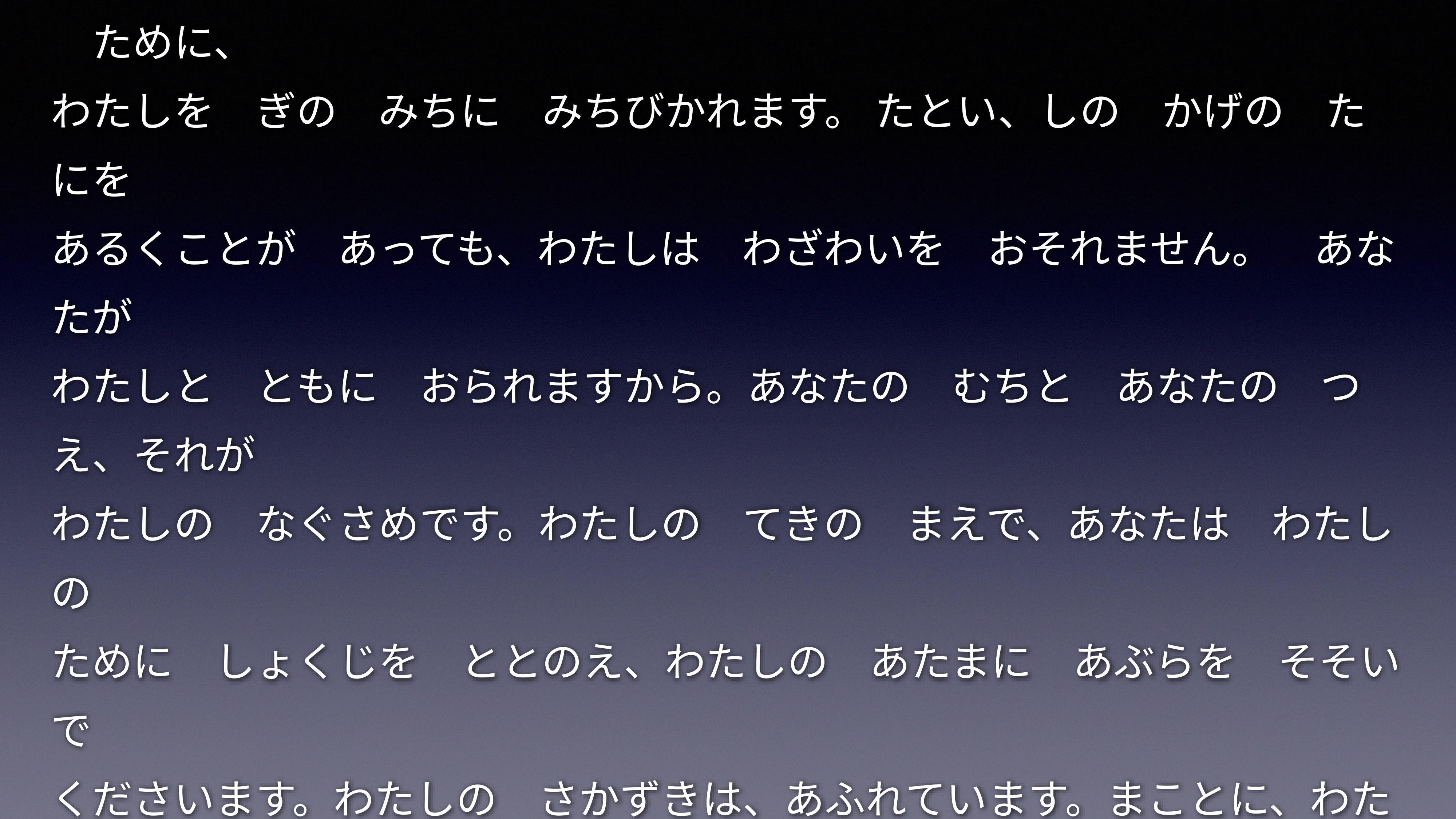

しゅは　わたしの　ひつじかい。わたしは、とぼしいことが　ありません。
しゅは　わたしを　みどりの　まきばに　ふさせ、いこいの　みずの　ほとりに
ともなわれます。しゅは　わたしの　たましいを　いきかえらせ、みなの　ために、
わたしを　ぎの　みちに　みちびかれます。 たとい、しの　かげの　たにを
あるくことが　あっても、わたしは　わざわいを　おそれません。　あなたが
わたしと　ともに　おられますから。あなたの　むちと　あなたの　つえ、それが
わたしの　なぐさめです。わたしの　てきの　まえで、あなたは　わたしの
ために　しょくじを　ととのえ、わたしの　あたまに　あぶらを　そそいで
くださいます。わたしの　さかずきは、あふれています。まことに、わたしの
いのちの　ひの　かぎり、いつくしみと　めぐみとが、　わたしを　おって
くるでしょう。わたしは、いつまでも、しゅの　いえに　すまいましょう。